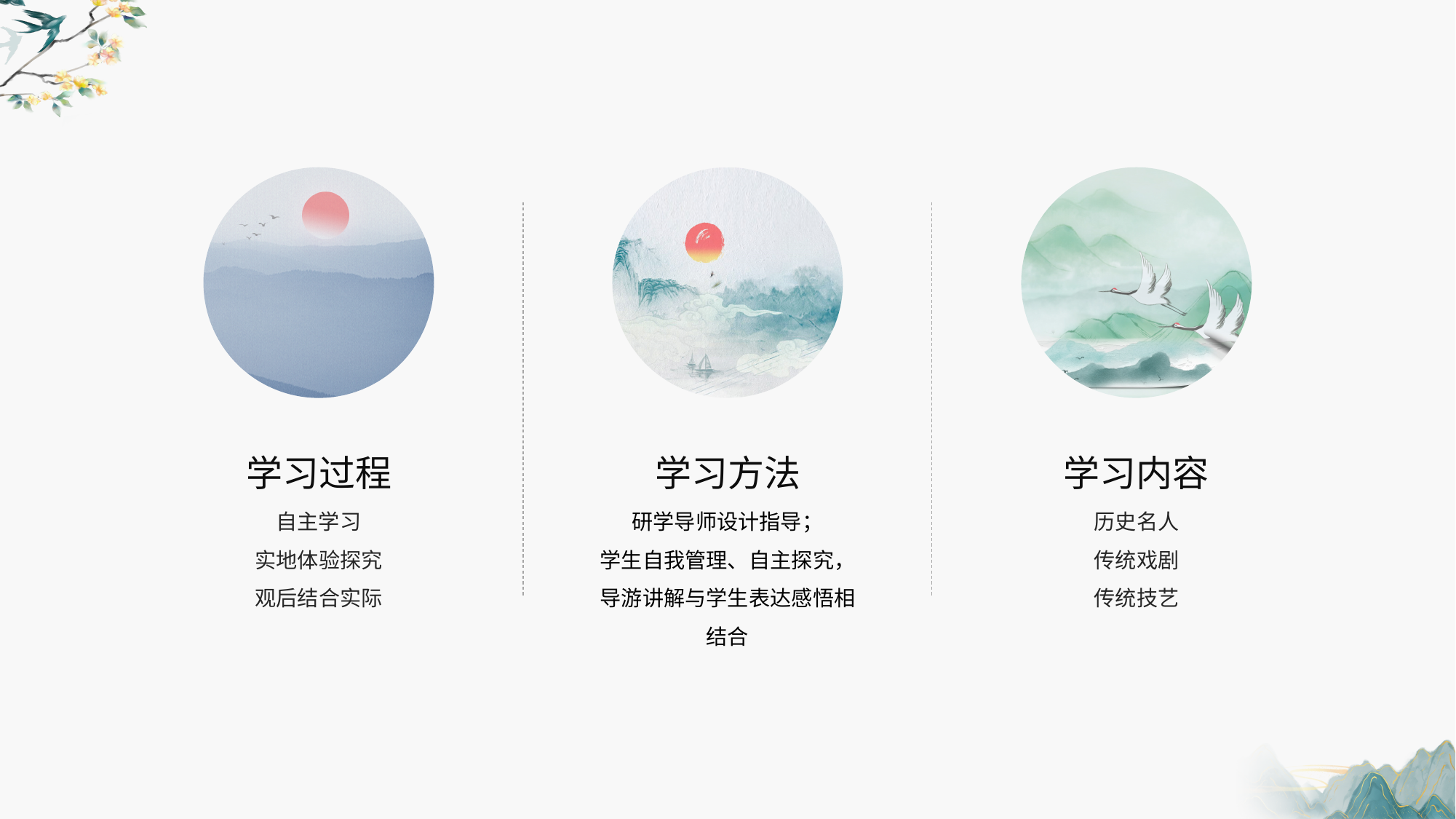

学习过程
自主学习
实地体验探究
观后结合实际

学习方法
研学导师设计指导；
学生自我管理、自主探究，
导游讲解与学生表达感悟相结合

学习内容
历史名人
传统戏剧
传统技艺